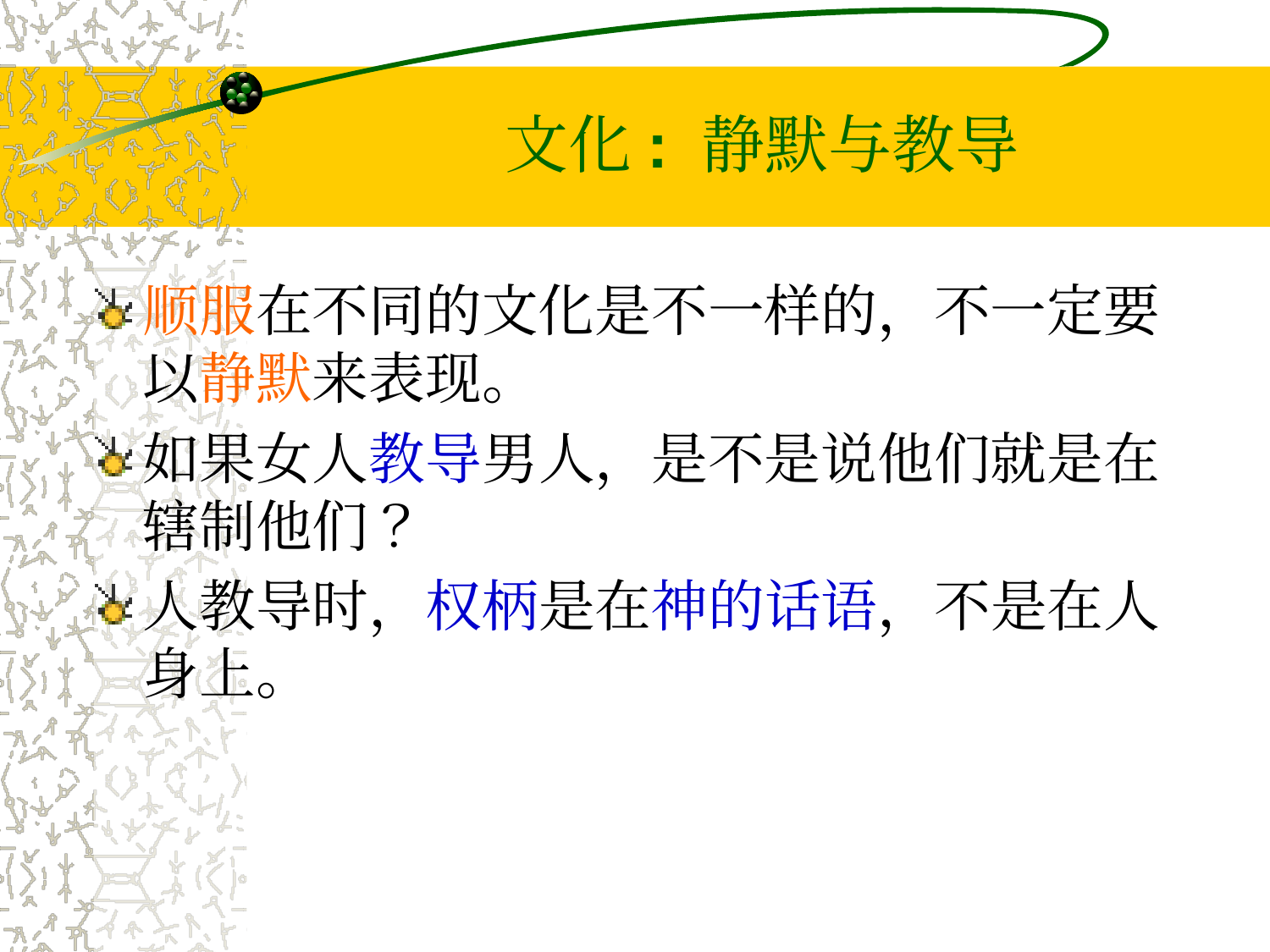

# 文化: 静默与教导
顺服在不同的文化是不一样的，不一定要以静默来表现。
如果女人教导男人，是不是说他们就是在辖制他们？
人教导时，权柄是在神的话语，不是在人身上。